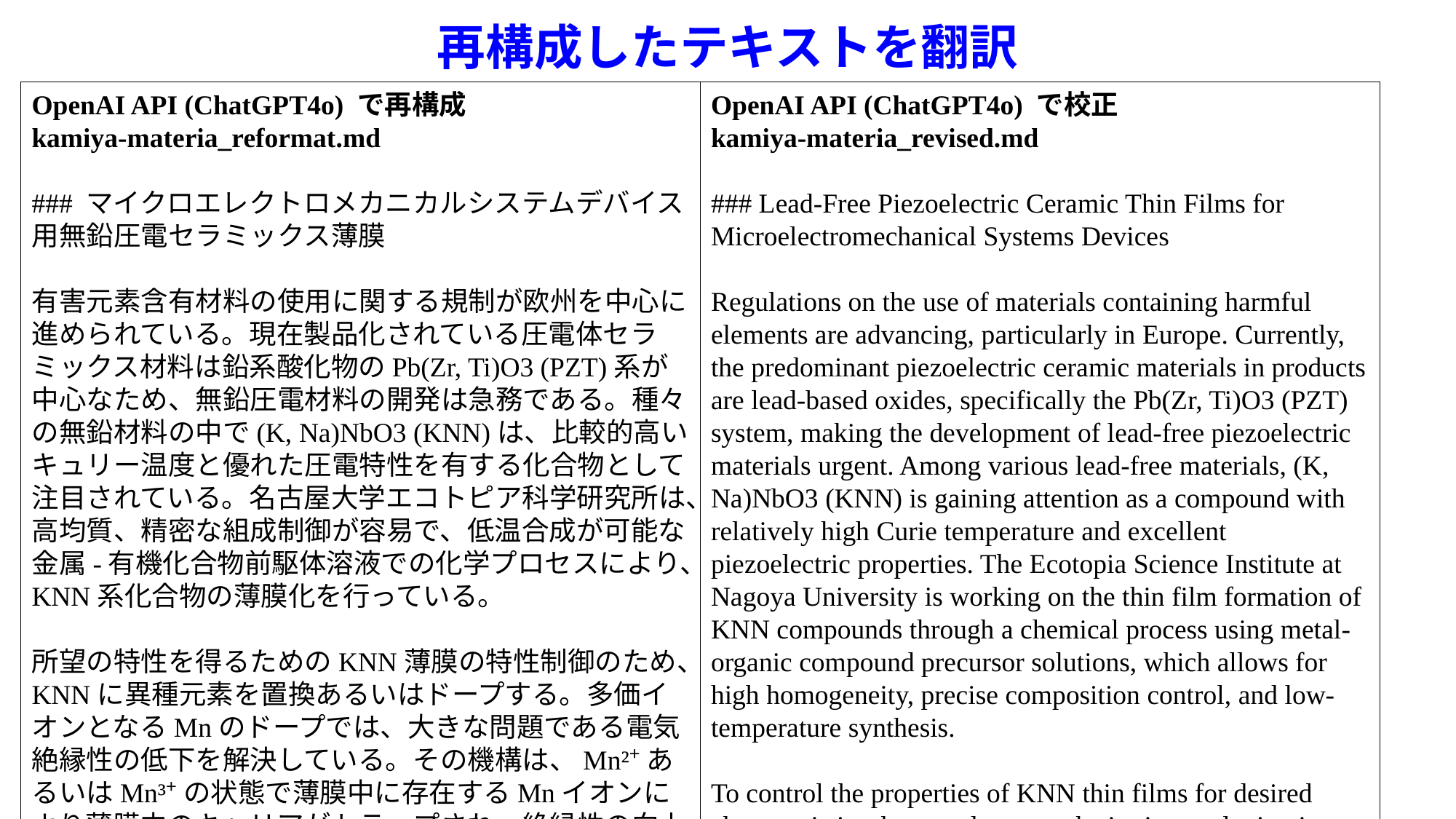

再構成したテキストを翻訳
OpenAI API (ChatGPT4o) で再構成
kamiya-materia_reformat.md

### マイクロエレクトロメカニカルシステムデバイス用無鉛圧電セラミックス薄膜

有害元素含有材料の使用に関する規制が欧州を中心に進められている。現在製品化されている圧電体セラミックス材料は鉛系酸化物のPb(Zr, Ti)O3 (PZT)系が中心なため、無鉛圧電材料の開発は急務である。種々の無鉛材料の中で(K, Na)NbO3 (KNN)は、比較的高いキュリー温度と優れた圧電特性を有する化合物として注目されている。名古屋大学エコトピア科学研究所は、高均質、精密な組成制御が容易で、低温合成が可能な金属-有機化合物前駆体溶液での化学プロセスにより、KNN系化合物の薄膜化を行っている。

所望の特性を得るためのKNN薄膜の特性制御のため、KNNに異種元素を置換あるいはドープする。多価イオンとなるMnのドープでは、大きな問題である電気絶縁性の低下を解決している。その機構は、Mn²⁺あるいはMn³⁺の状態で薄膜中に存在するMnイオンにより薄膜中のキャリアがトラップされ、絶縁性の向上が得られる(1)。現在、早稲田大学ナノ理工学研究機構と共同で発現する特性の評価と薄膜のデバイス化を目指した検討を行っている。KNN系薄膜における電界誘起歪み特性をはじめとした様々な電気的特性の解析、微細加工がその特性に及ぼす影響について、材料技術とデバイス加工技術を融合したカンチレバー型アクチュエーターの開発(図1)、さらには振動など自然エネルギーの電気エネルギーへの変換計測への展開を進めている。
OpenAI API (ChatGPT4o) で校正
kamiya-materia_revised.md

### Lead-Free Piezoelectric Ceramic Thin Films for Microelectromechanical Systems Devices

Regulations on the use of materials containing harmful elements are advancing, particularly in Europe. Currently, the predominant piezoelectric ceramic materials in products are lead-based oxides, specifically the Pb(Zr, Ti)O3 (PZT) system, making the development of lead-free piezoelectric materials urgent. Among various lead-free materials, (K, Na)NbO3 (KNN) is gaining attention as a compound with relatively high Curie temperature and excellent piezoelectric properties. The Ecotopia Science Institute at Nagoya University is working on the thin film formation of KNN compounds through a chemical process using metal-organic compound precursor solutions, which allows for high homogeneity, precise composition control, and low-temperature synthesis.

To control the properties of KNN thin films for desired characteristics, hetero-element substitution or doping is applied to KNN. Doping with multivalent ions such as Mn addresses the significant issue of reduced electrical insulation. The mechanism involves Mn ions existing in the thin film as Mn²⁺ or Mn³⁺, trapping carriers in the film and improving insulation (1). Currently, in collaboration with the Waseda University Research Organization for Nano & Life Innovation, evaluations of the exhibited properties and efforts toward device application of the thin films are underway. These include analyzing various electrical properties, such as the electric field-induced strain characteristics of KNN thin films, and developing cantilever-type actuators by integrating material and device processing technologies (Figure 1). Furthermore, efforts are being made to apply these developments to the conversion and measurement of natural energy, such as vibrations, into electrical energy.